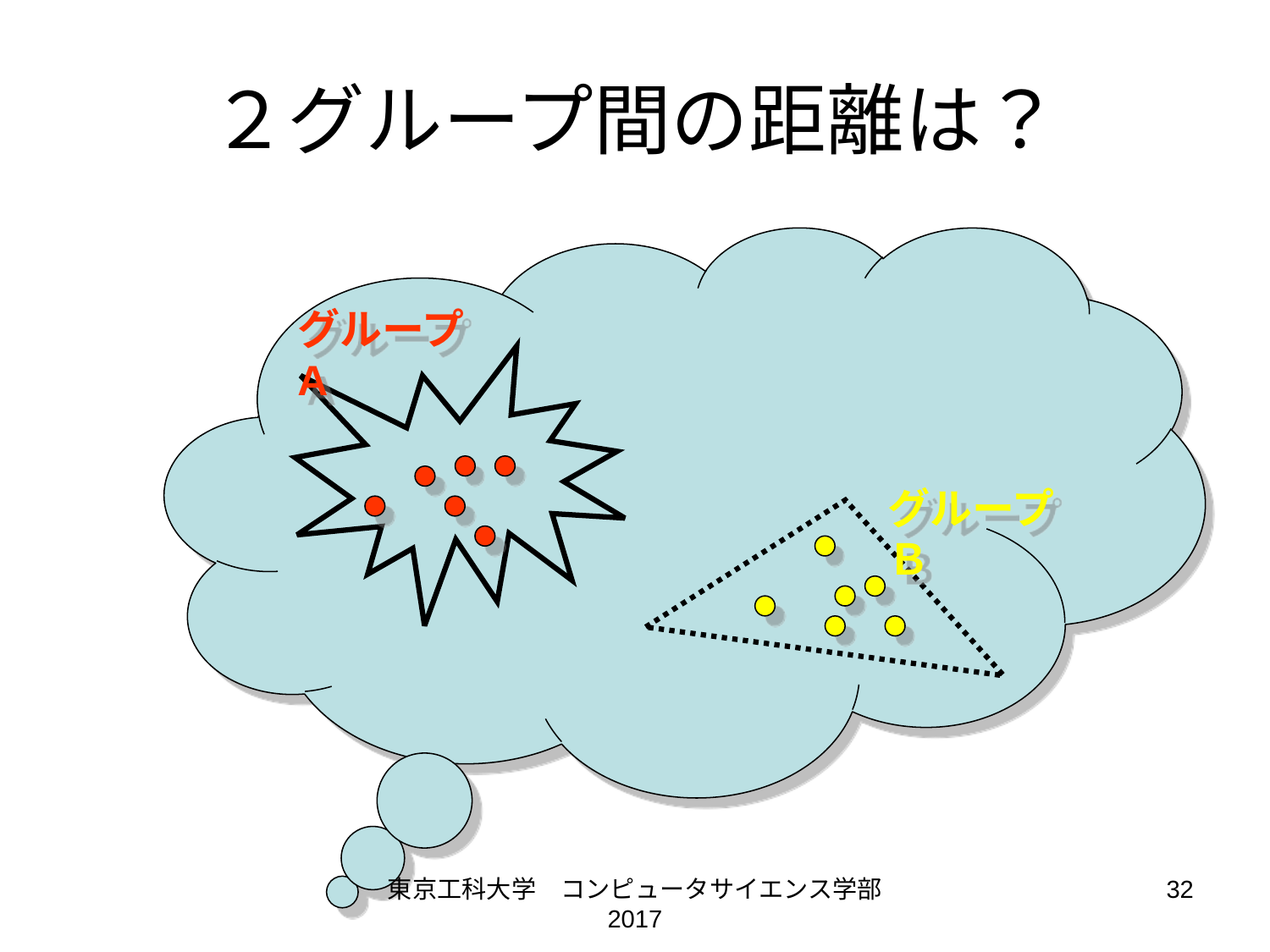

# ２グループ間の距離は？

グループA

グループＢ

東京工科大学　コンピュータサイエンス学部 2017
32